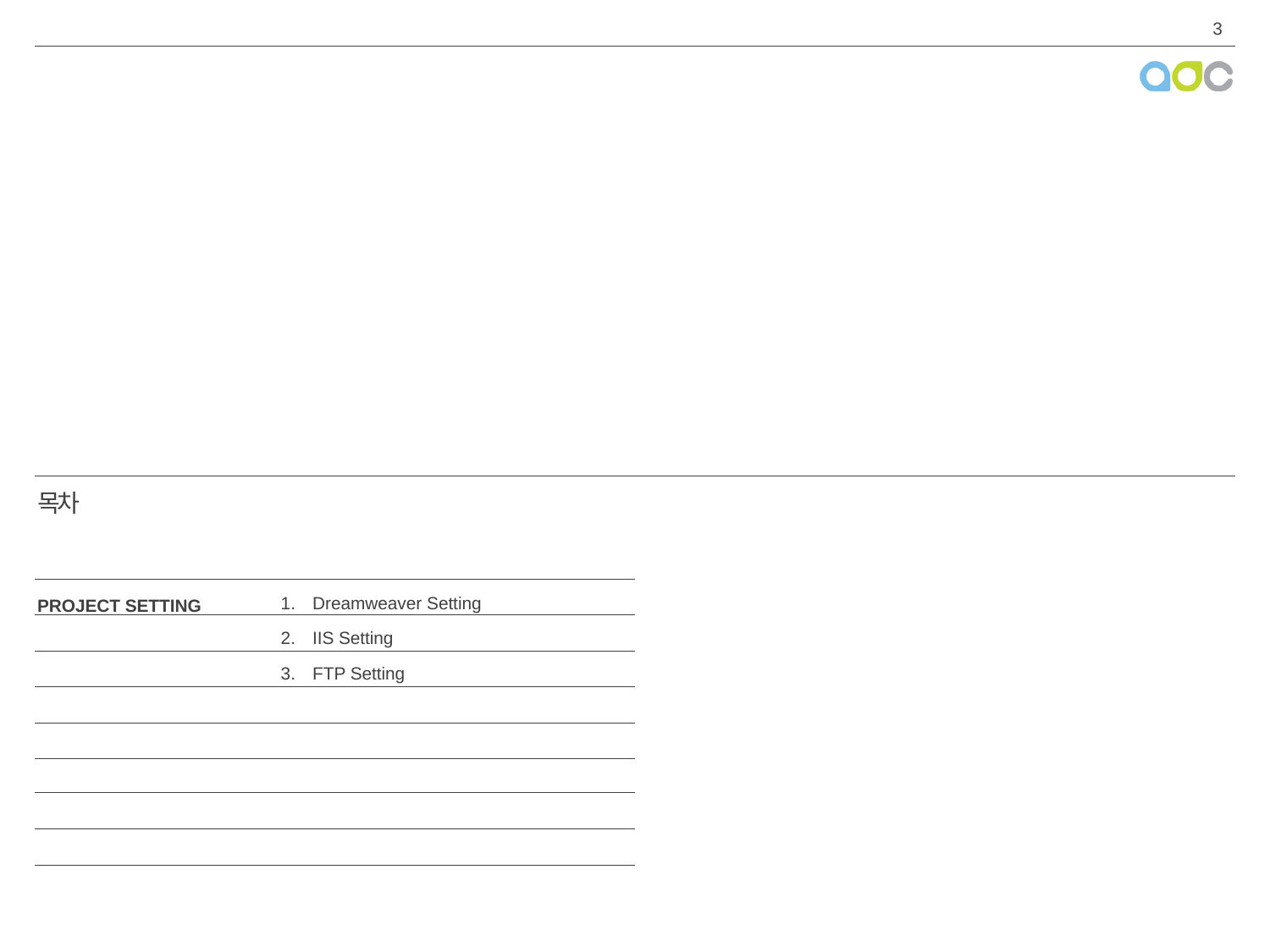

목차
Dreamweaver Setting
IIS Setting
FTP Setting
PROJECT SETTING